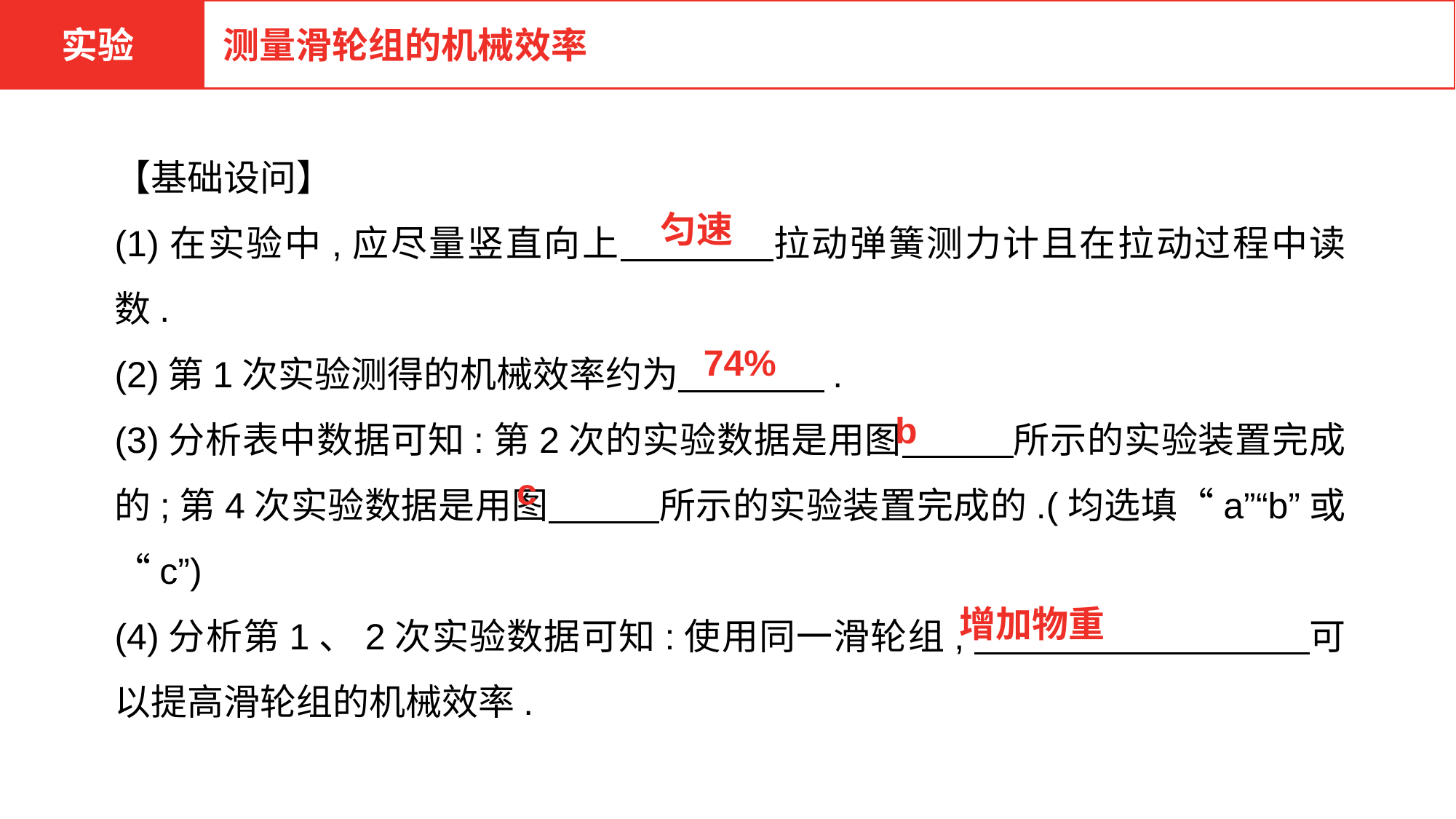

实验
测量滑轮组的机械效率
【基础设问】
(1)在实验中,应尽量竖直向上　　　　拉动弹簧测力计且在拉动过程中读数.
(2)第1次实验测得的机械效率约为　　　　.
(3)分析表中数据可知:第2次的实验数据是用图　　　所示的实验装置完成的;第4次实验数据是用图　　　所示的实验装置完成的.(均选填“a”“b”或“c”)
(4)分析第1、2次实验数据可知:使用同一滑轮组,　　　　　　　　　可以提高滑轮组的机械效率.
匀速
74%
 b
c
增加物重